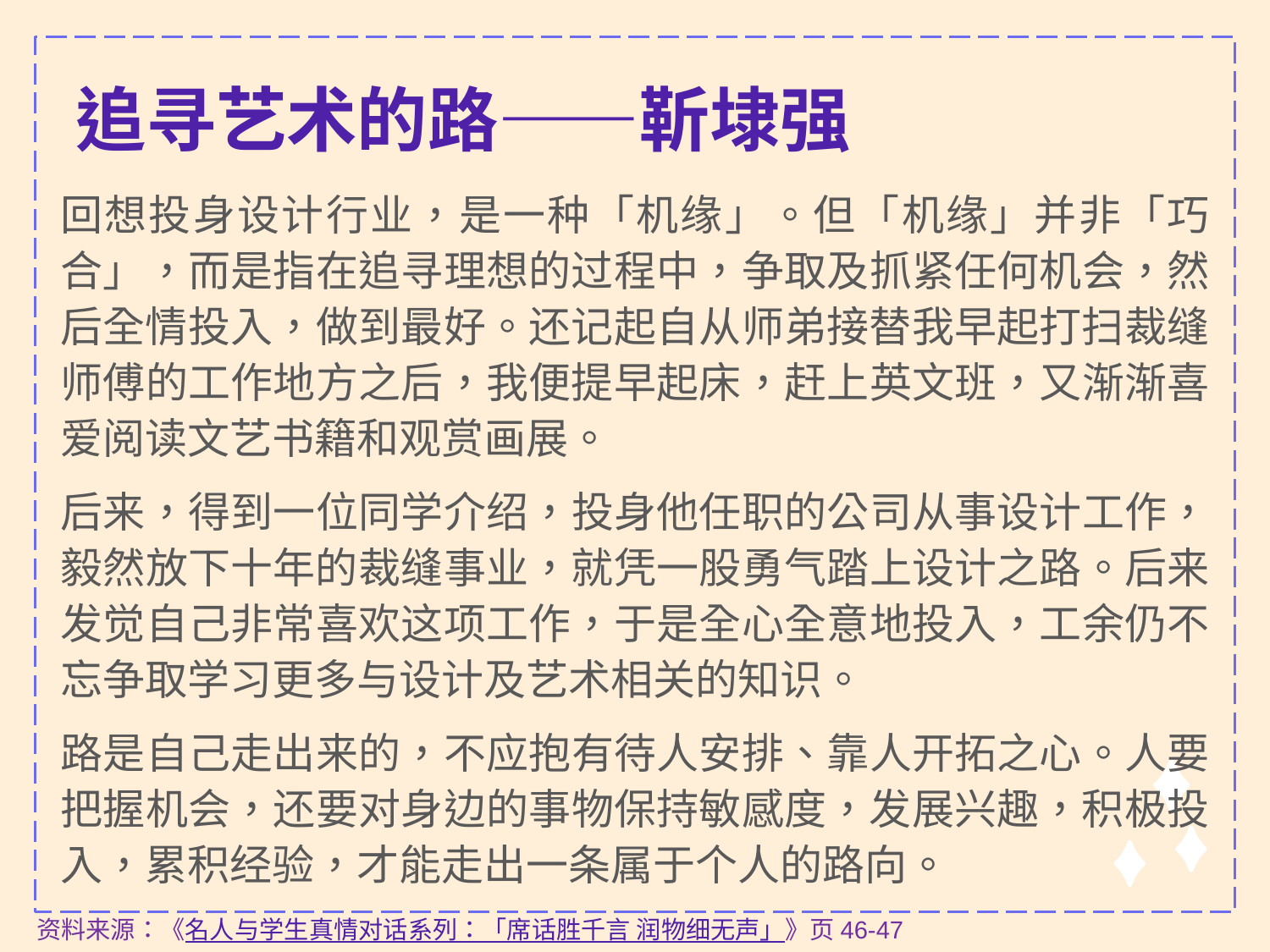

追寻艺术的路——靳埭强
回想投身设计行业，是一种「机缘」。但「机缘」并非「巧合」，而是指在追寻理想的过程中，争取及抓紧任何机会，然后全情投入，做到最好。还记起自从师弟接替我早起打扫裁缝师傅的工作地方之后，我便提早起床，赶上英文班，又渐渐喜爱阅读文艺书籍和观赏画展。
后来，得到一位同学介绍，投身他任职的公司从事设计工作，毅然放下十年的裁缝事业，就凭一股勇气踏上设计之路。后来发觉自己非常喜欢这项工作，于是全心全意地投入，工余仍不忘争取学习更多与设计及艺术相关的知识。
路是自己走出来的，不应抱有待人安排、靠人开拓之心。人要把握机会，还要对身边的事物保持敏感度，发展兴趣，积极投入，累积经验，才能走出一条属于个人的路向。

资料来源：《名人与学生真情对话系列：「席话胜千言 润物细无声」》页46-47